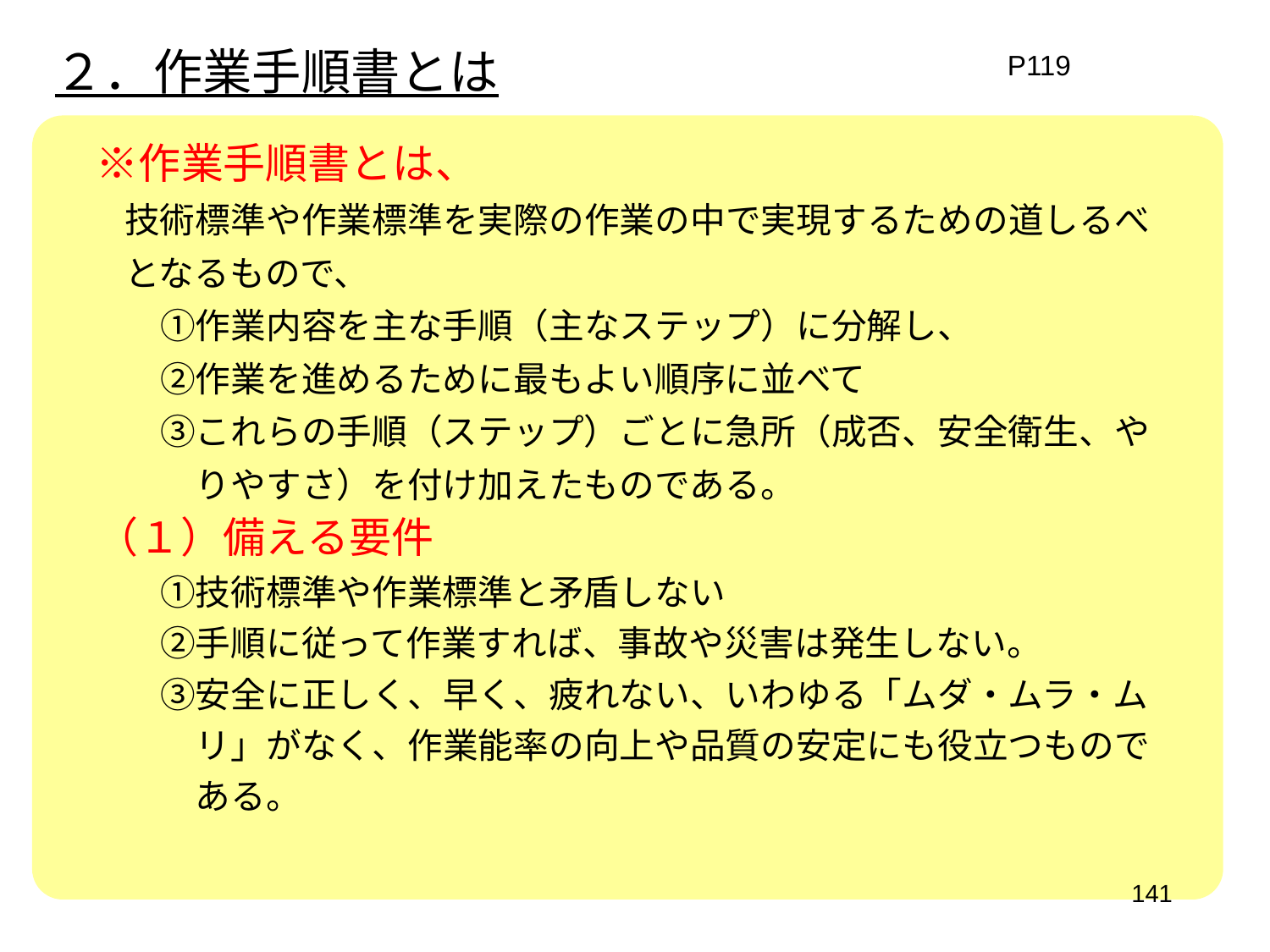

２．作業手順書とは
P119
　※作業手順書とは、
　　技術標準や作業標準を実際の作業の中で実現するための道しるべ
　　となるもので、
　　　①作業内容を主な手順（主なステップ）に分解し、
　　　②作業を進めるために最もよい順序に並べて
　　　③これらの手順（ステップ）ごとに急所（成否、安全衛生、や
　　　　りやすさ）を付け加えたものである。
　（１）備える要件
　　　①技術標準や作業標準と矛盾しない
　　　②手順に従って作業すれば、事故や災害は発生しない。
　　　③安全に正しく、早く、疲れない、いわゆる「ムダ・ムラ・ム
　　　　リ」がなく、作業能率の向上や品質の安定にも役立つもので
　　　　ある。

141